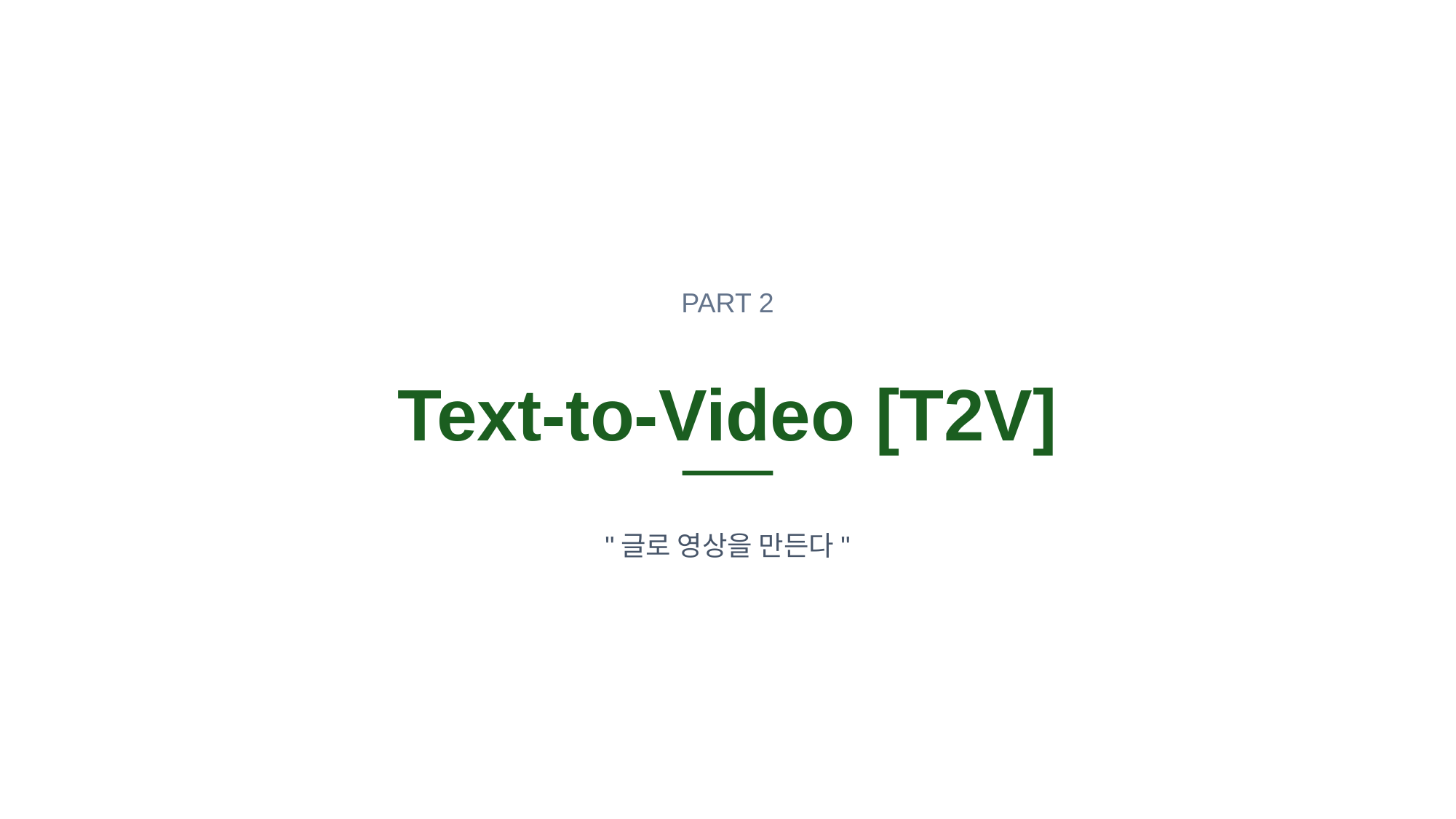

PART 2
Text-to-Video [T2V]

"글로 영상을 만든다"